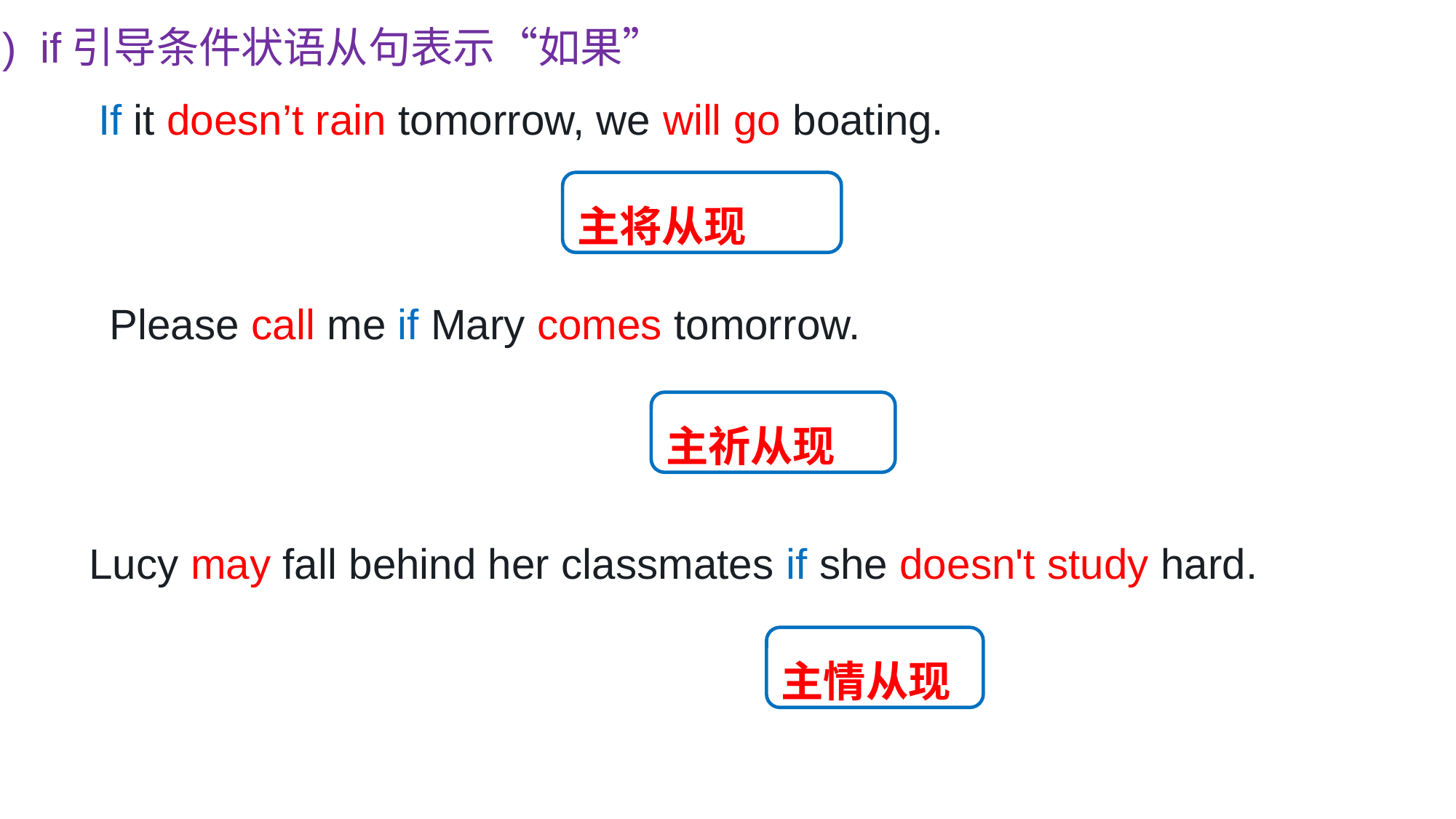

1)  if引导条件状语从句表示“如果”
If it doesn’t rain tomorrow, we will go boating.
主将从现
Please call me if Mary comes tomorrow.
主祈从现
Lucy may fall behind her classmates if she doesn't study hard.
主情从现